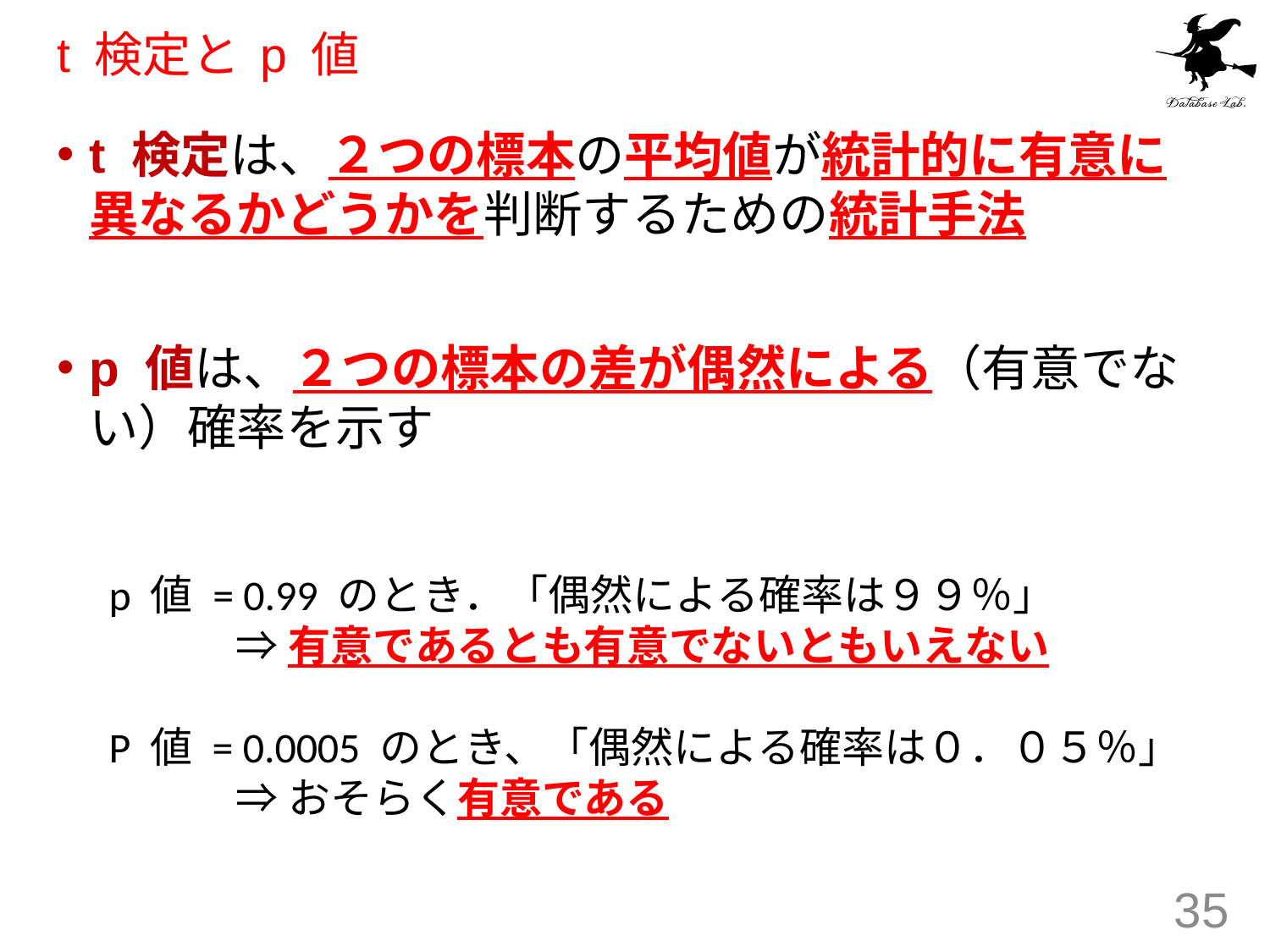

# t 検定と p 値
t 検定は、２つの標本の平均値が統計的に有意に異なるかどうかを判断するための統計手法

p 値は、２つの標本の差が偶然による（有意でない）確率を示す
p 値 = 0.99 のとき．「偶然による確率は９９％」
	⇒有意であるとも有意でないともいえない

P 値 = 0.0005 のとき、「偶然による確率は０．０５％」
	⇒おそらく有意である

35